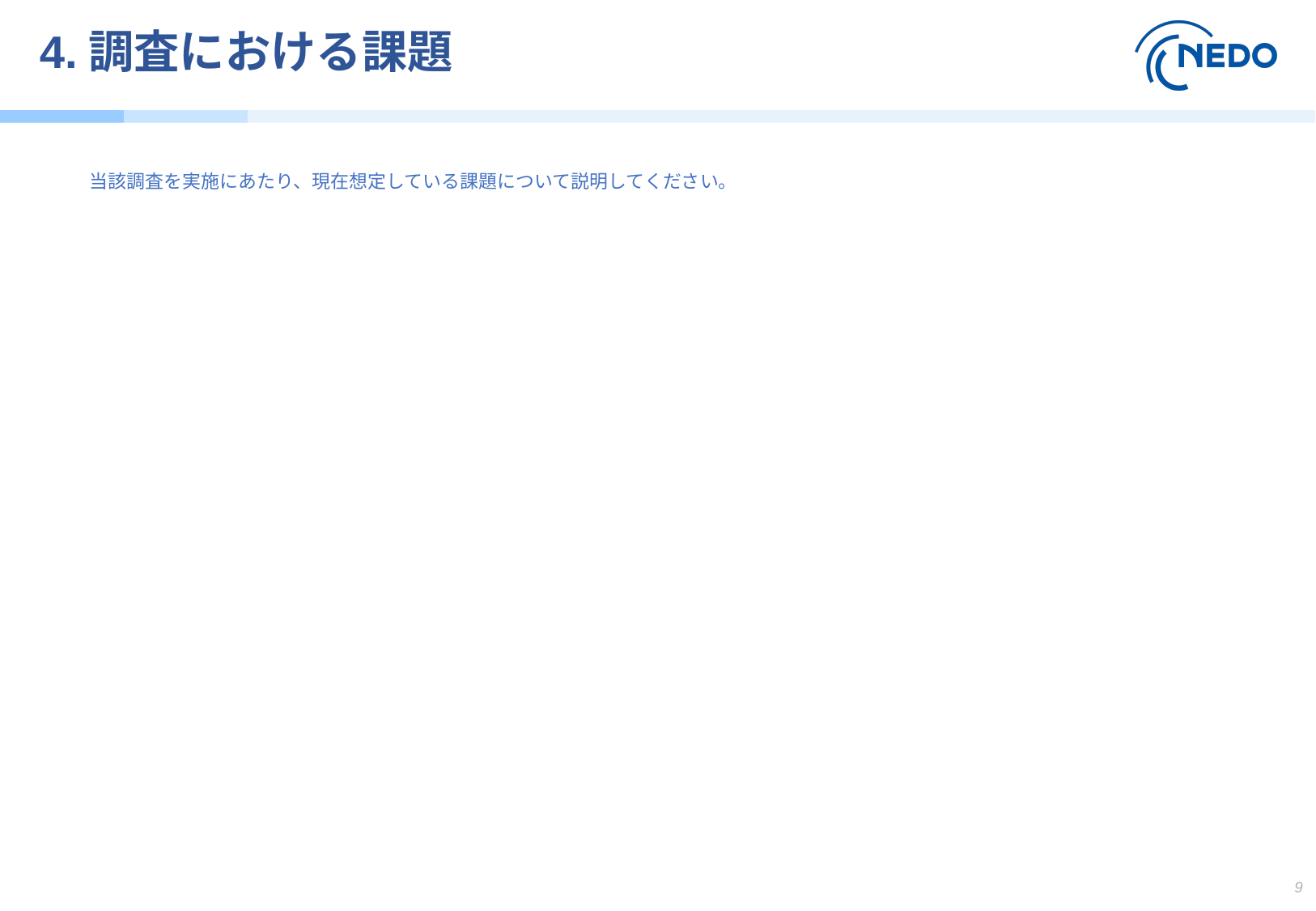

# 4.調査における課題
当該調査を実施にあたり、現在想定している課題について説明してください。
9